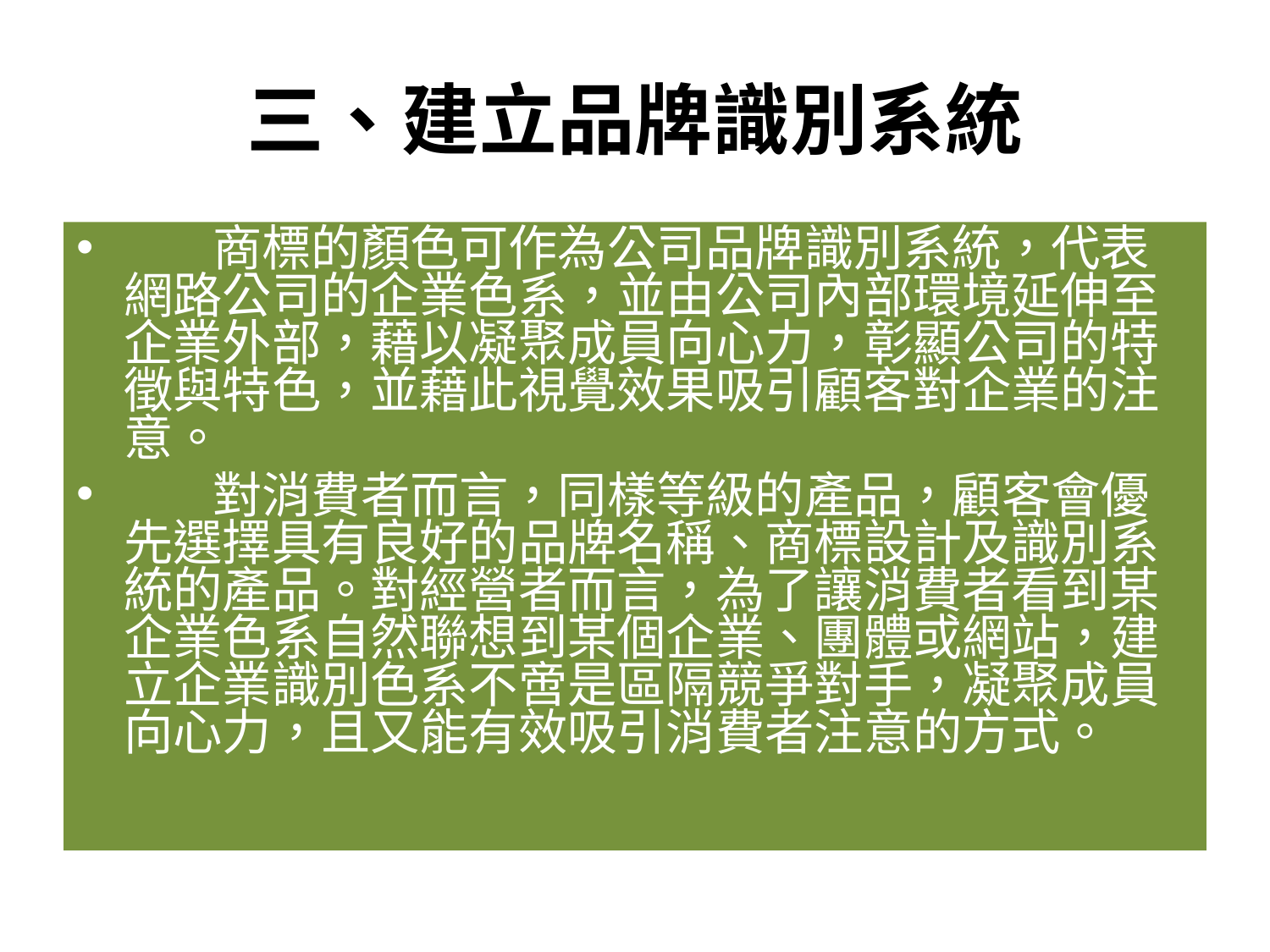

# 三、建立品牌識別系統
       商標的顏色可作為公司品牌識別系統，代表網路公司的企業色系，並由公司內部環境延伸至企業外部，藉以凝聚成員向心力，彰顯公司的特徵與特色，並藉此視覺效果吸引顧客對企業的注意。
       對消費者而言，同樣等級的產品，顧客會優先選擇具有良好的品牌名稱、商標設計及識別系統的產品。對經營者而言，為了讓消費者看到某企業色系自然聯想到某個企業、團體或網站，建立企業識別色系不啻是區隔競爭對手，凝聚成員向心力，且又能有效吸引消費者注意的方式。